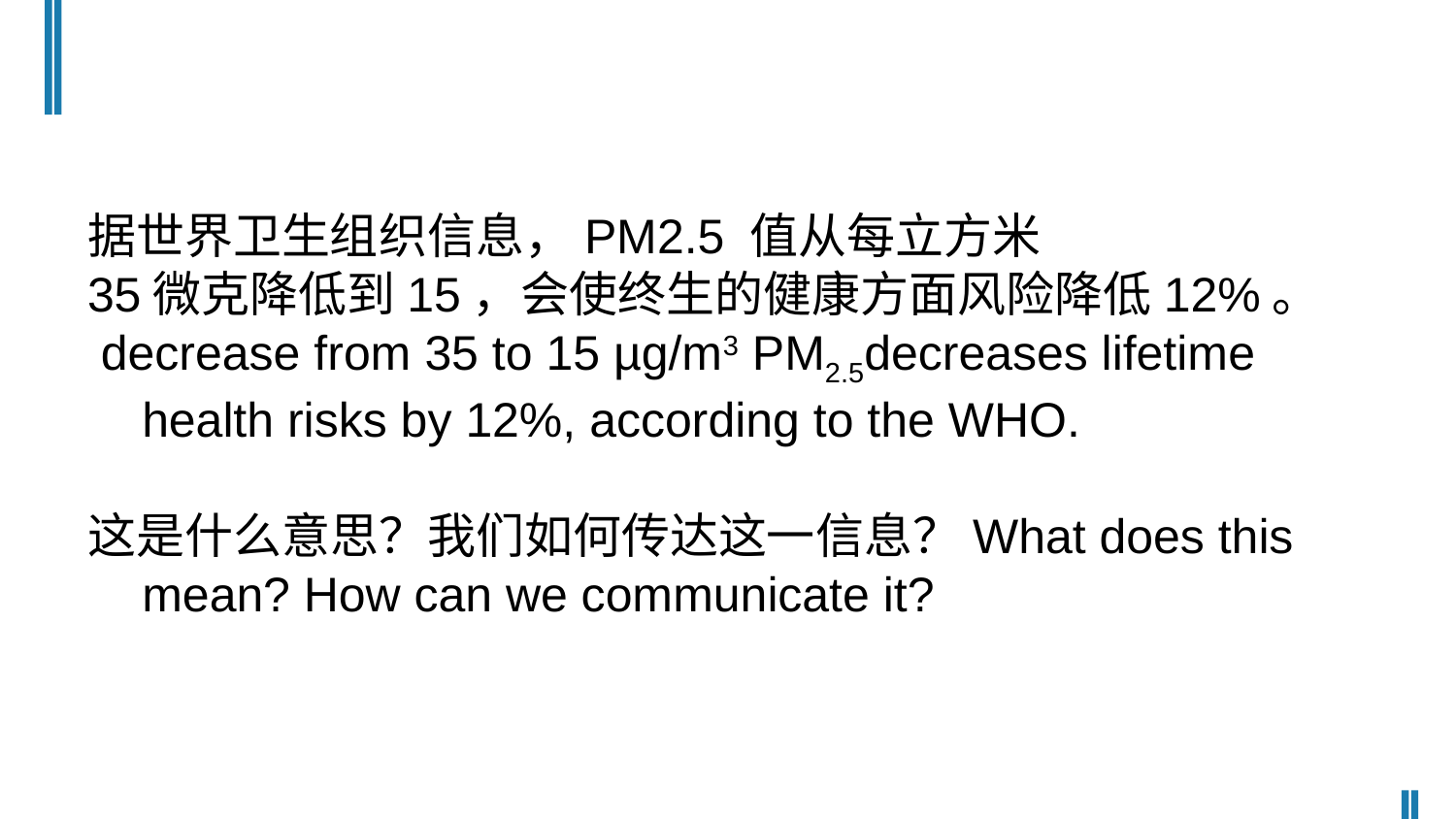

#
据世界卫生组织信息，PM2.5 值从每立方米
35微克降低到15，会使终生的健康方面风险降低12%。
 decrease from 35 to 15 µg/m3 PM2.5decreases lifetime health risks by 12%, according to the WHO.

这是什么意思？我们如何传达这一信息？What does this mean? How can we communicate it?